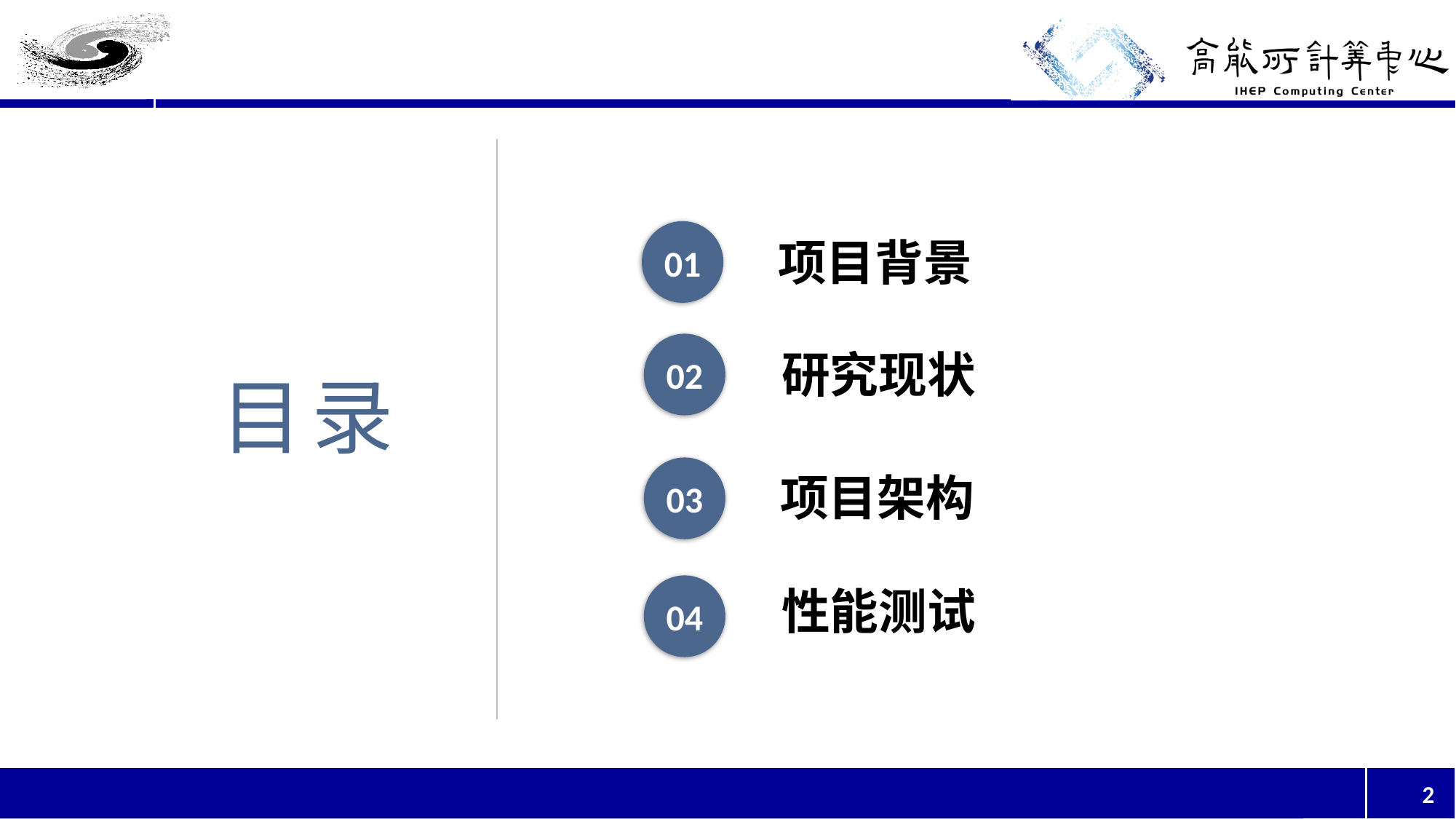

01
项目背景
02
研究现状
目录
03
项目架构
04
性能测试